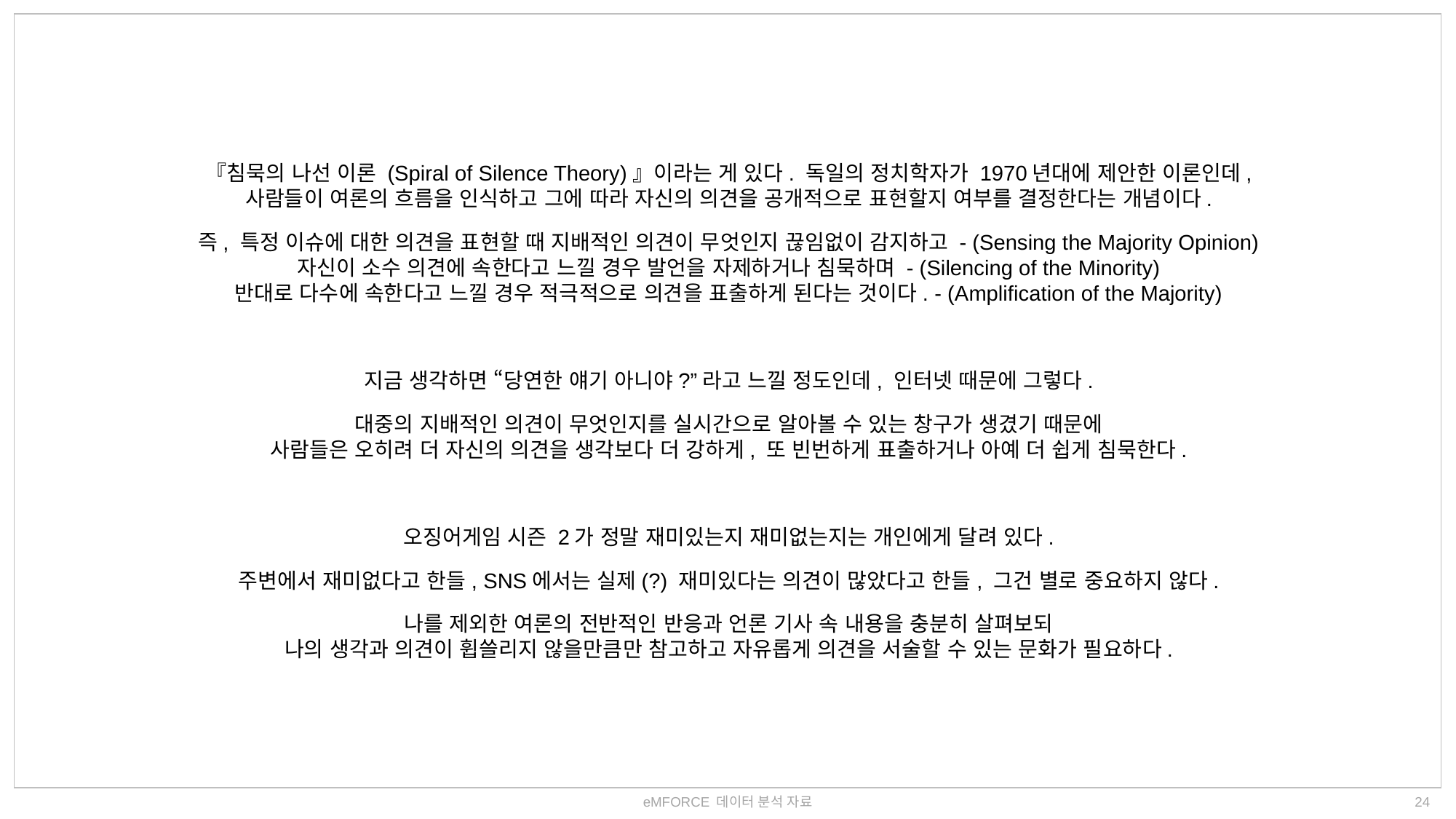

『침묵의 나선 이론 (Spiral of Silence Theory)』이라는 게 있다. 독일의 정치학자가 1970년대에 제안한 이론인데,
사람들이 여론의 흐름을 인식하고 그에 따라 자신의 의견을 공개적으로 표현할지 여부를 결정한다는 개념이다.
즉, 특정 이슈에 대한 의견을 표현할 때 지배적인 의견이 무엇인지 끊임없이 감지하고 - (Sensing the Majority Opinion)
자신이 소수 의견에 속한다고 느낄 경우 발언을 자제하거나 침묵하며 - (Silencing of the Minority)
반대로 다수에 속한다고 느낄 경우 적극적으로 의견을 표출하게 된다는 것이다. - (Amplification of the Majority)

지금 생각하면 “당연한 얘기 아니야?”라고 느낄 정도인데, 인터넷 때문에 그렇다.
대중의 지배적인 의견이 무엇인지를 실시간으로 알아볼 수 있는 창구가 생겼기 때문에
사람들은 오히려 더 자신의 의견을 생각보다 더 강하게, 또 빈번하게 표출하거나 아예 더 쉽게 침묵한다.

오징어게임 시즌 2가 정말 재미있는지 재미없는지는 개인에게 달려 있다.
주변에서 재미없다고 한들, SNS에서는 실제(?) 재미있다는 의견이 많았다고 한들, 그건 별로 중요하지 않다.
나를 제외한 여론의 전반적인 반응과 언론 기사 속 내용을 충분히 살펴보되
나의 생각과 의견이 휩쓸리지 않을만큼만 참고하고 자유롭게 의견을 서술할 수 있는 문화가 필요하다.
eMFORCE 데이터 분석 자료
24